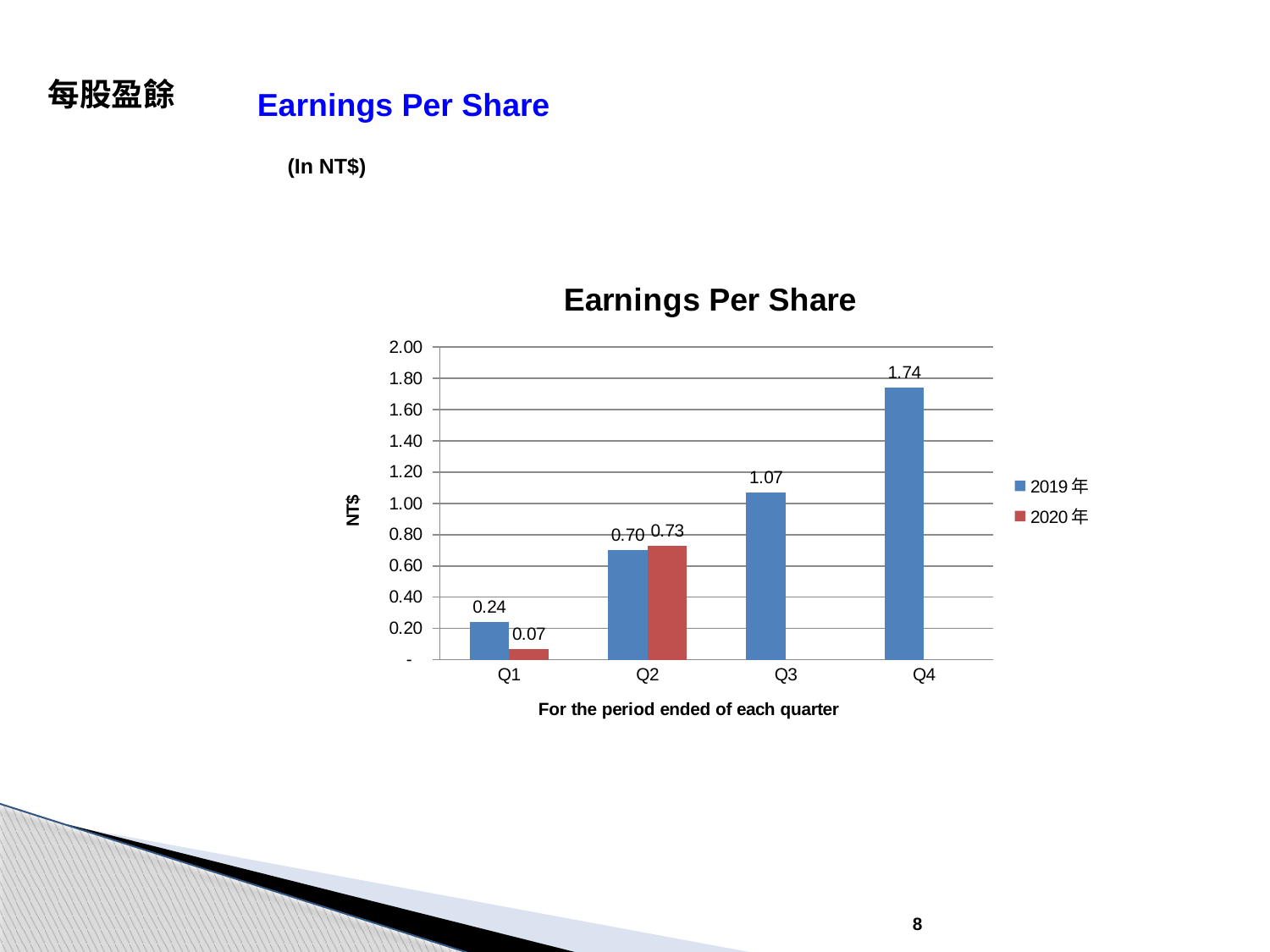

每股盈餘
Earnings Per Share
(In NT$)

### Chart: Earnings Per Share

| Category | 2019年 | 2020年 |
|---|---|---|
| Q1 | 0.2400000000000001 | 0.07000000000000002 |
| Q2 | 0.7000000000000004 | 0.7300000000000004 |
| Q3 | 1.07 | None |
| Q4 | 1.74 | None |
8